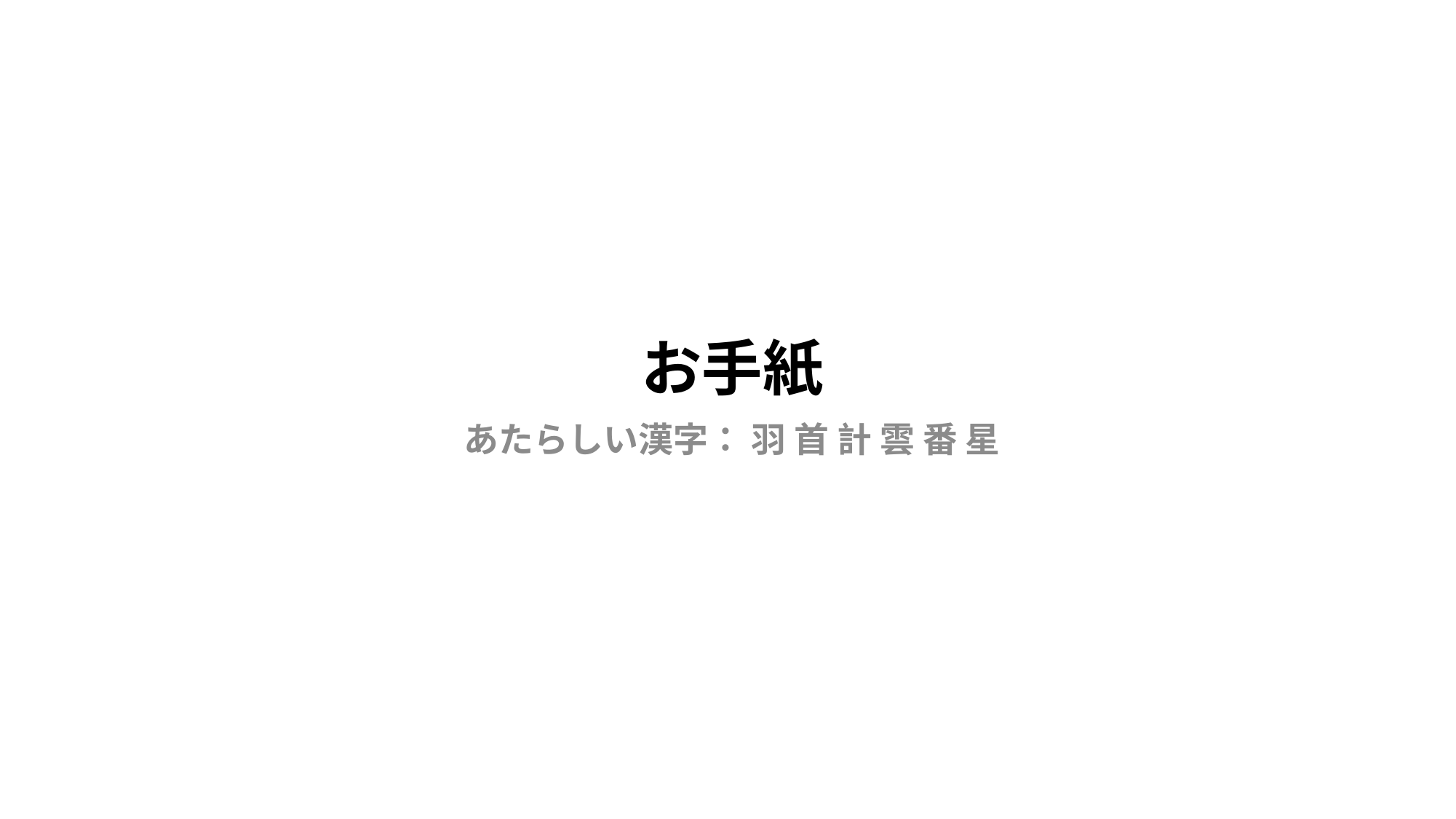

# お手紙
あたらしい漢字： 羽 首 計 雲 番 星